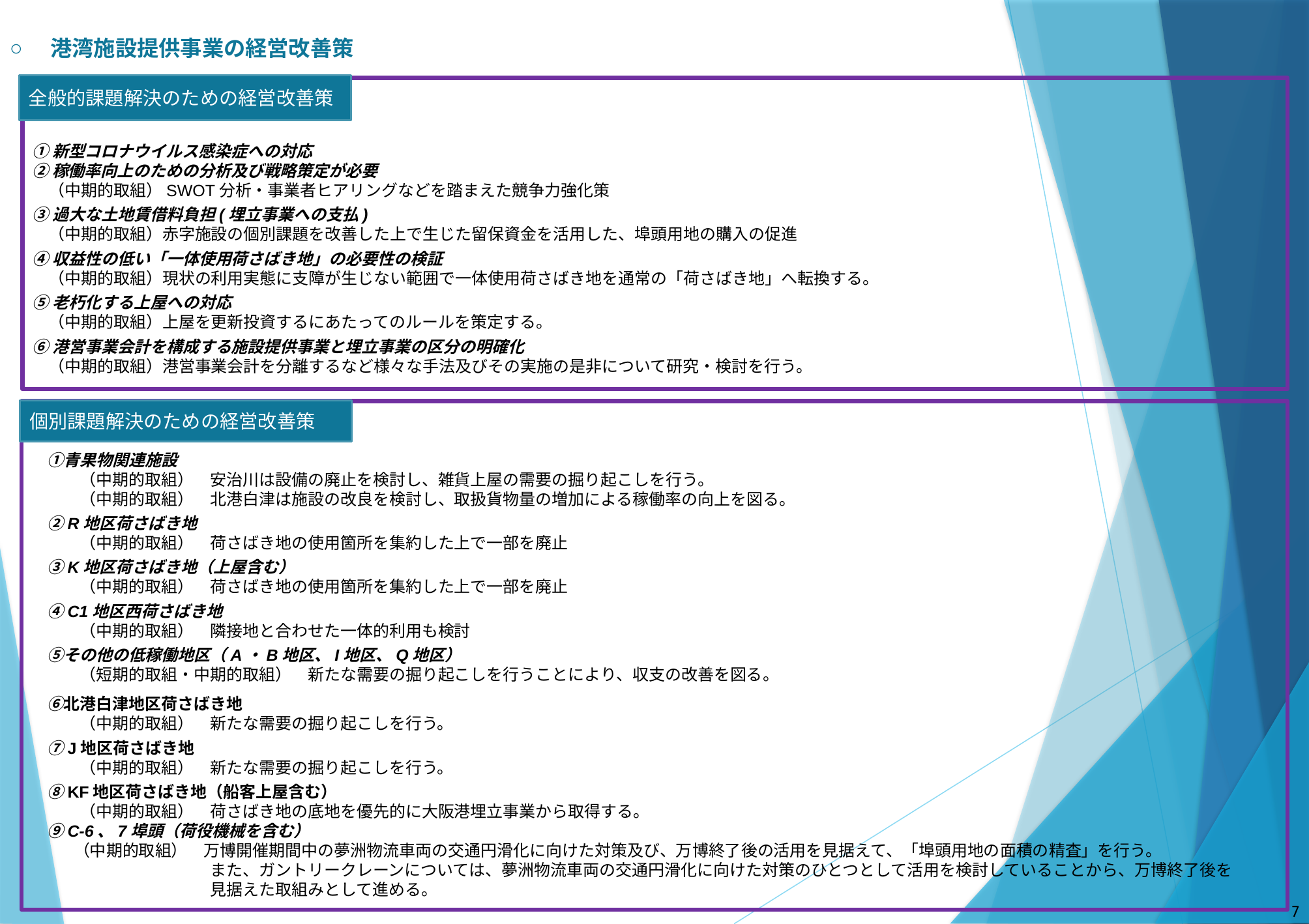

港湾施設提供事業の経営改善策
全般的課題解決のための経営改善策

①新型コロナウイルス感染症への対応
②稼働率向上のための分析及び戦略策定が必要
　（中期的取組）SWOT分析・事業者ヒアリングなどを踏まえた競争力強化策

③過大な土地賃借料負担(埋立事業への支払)
　（中期的取組）赤字施設の個別課題を改善した上で生じた留保資金を活用した、埠頭用地の購入の促進

④収益性の低い「一体使用荷さばき地」の必要性の検証
　（中期的取組）現状の利用実態に支障が生じない範囲で一体使用荷さばき地を通常の「荷さばき地」へ転換する。

⑤老朽化する上屋への対応
　（中期的取組）上屋を更新投資するにあたってのルールを策定する。

⑥港営事業会計を構成する施設提供事業と埋立事業の区分の明確化
　（中期的取組）港営事業会計を分離するなど様々な手法及びその実施の是非について研究・検討を行う。

個別課題解決のための経営改善策

　①青果物関連施設
　　　（中期的取組）　安治川は設備の廃止を検討し、雑貨上屋の需要の掘り起こしを行う。
　　　（中期的取組）　北港白津は施設の改良を検討し、取扱貨物量の増加による稼働率の向上を図る。

　②R地区荷さばき地
　　　（中期的取組）　荷さばき地の使用箇所を集約した上で一部を廃止

　③K地区荷さばき地（上屋含む）
　　　（中期的取組）　荷さばき地の使用箇所を集約した上で一部を廃止

　④C1地区西荷さばき地
　　　（中期的取組）　隣接地と合わせた一体的利用も検討

　⑤その他の低稼働地区（A・B地区、I地区、Q地区）
　　　（短期的取組・中期的取組）　新たな需要の掘り起こしを行うことにより、収支の改善を図る。

　⑥北港白津地区荷さばき地
　　　（中期的取組）　新たな需要の掘り起こしを行う。

　⑦J地区荷さばき地
　　　（中期的取組）　新たな需要の掘り起こしを行う。

　⑧KF地区荷さばき地（船客上屋含む）
　　　（中期的取組）　荷さばき地の底地を優先的に大阪港埋立事業から取得する。
　⑨C-6、7埠頭（荷役機械を含む）
     　 （中期的取組）　万博開催期間中の夢洲物流車両の交通円滑化に向けた対策及び、万博終了後の活用を見据えて、「埠頭用地の面積の精査」を行う。
　　　　　　　　　　　また、ガントリークレーンについては、夢洲物流車両の交通円滑化に向けた対策のひとつとして活用を検討していることから、万博終了後を
　　　　　　　　　　　見据えた取組みとして進める。

7